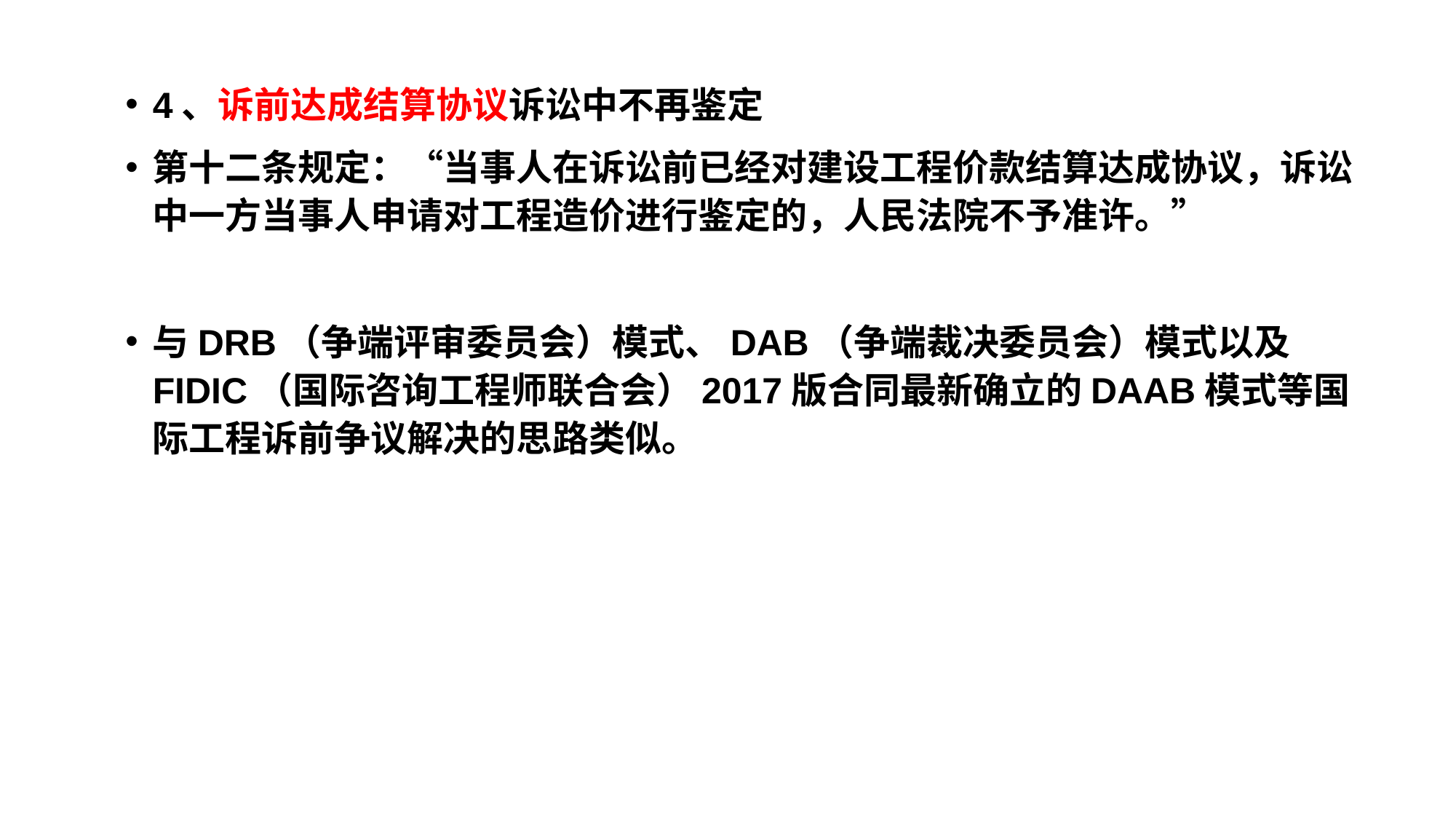

4、诉前达成结算协议诉讼中不再鉴定
第十二条规定：“当事人在诉讼前已经对建设工程价款结算达成协议，诉讼中一方当事人申请对工程造价进行鉴定的，人民法院不予准许。”

与DRB（争端评审委员会）模式、DAB（争端裁决委员会）模式以及FIDIC（国际咨询工程师联合会）2017版合同最新确立的DAAB模式等国际工程诉前争议解决的思路类似。